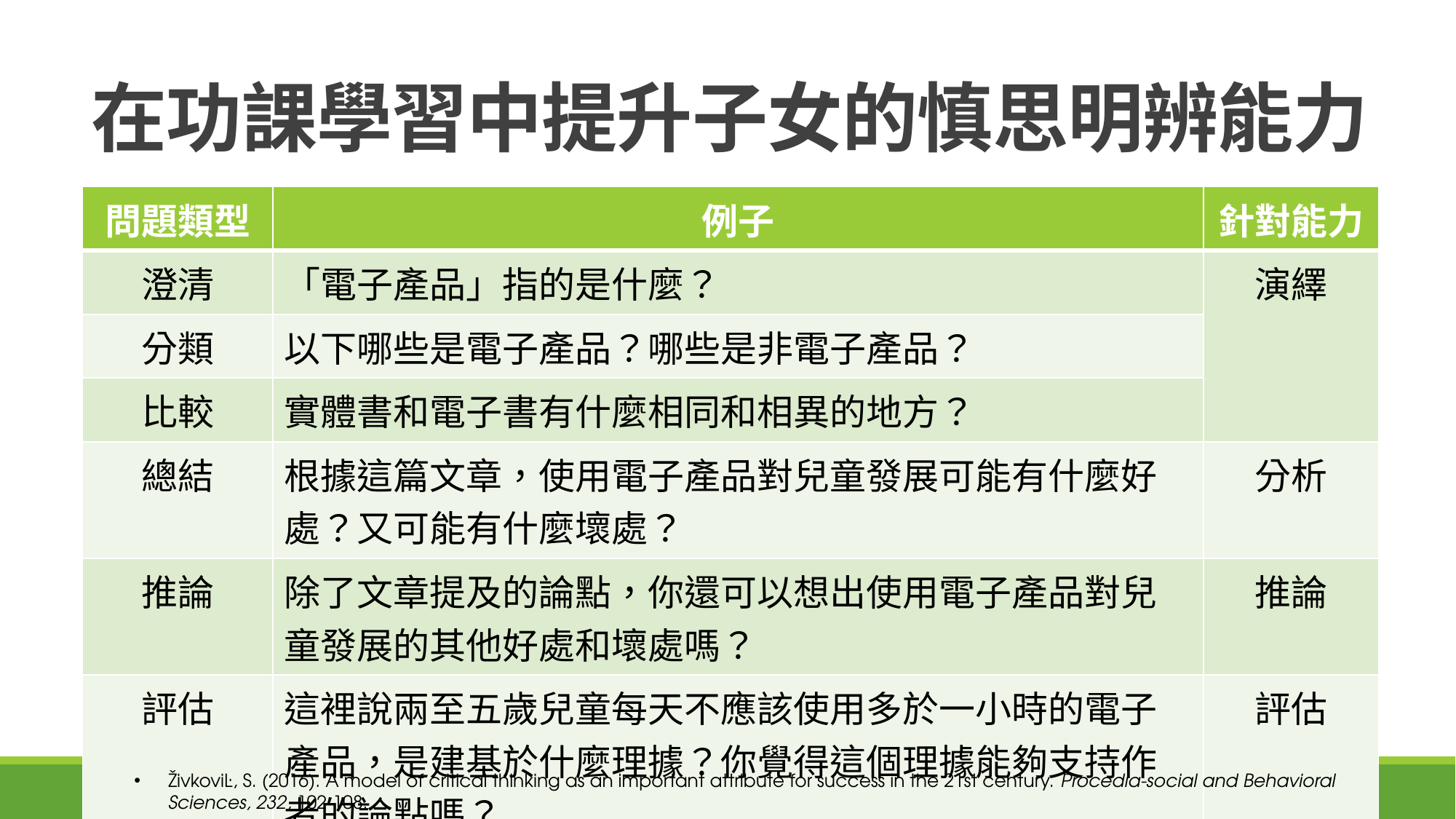

# 在功課學習中提升子女的慎思明辨能力
| 問題類型 | 例子 | 針對能力 |
| --- | --- | --- |
| 澄清 | 「電子產品」指的是什麼？ | 演繹 |
| 分類 | 以下哪些是電子產品？哪些是非電子產品？ |  |
| 比較 | 實體書和電子書有什麼相同和相異的地方？ |  |
| 總結 | 根據這篇文章，使用電子產品對兒童發展可能有什麼好處？又可能有什麼壞處？ | 分析 |
| 推論 | 除了文章提及的論點，你還可以想出使用電子產品對兒童發展的其他好處和壞處嗎？ | 推論 |
| 評估 | 這裡說兩至五歲兒童每天不應該使用多於一小時的電子產品，是建基於什麼理據？你覺得這個理據能夠支持作者的論點嗎？ | 評估 |
ŽivkoviĿ, S. (2016). A model of critical thinking as an important attribute for success in the 21st century. Procedia-social and Behavioral Sciences, 232, 102-108.